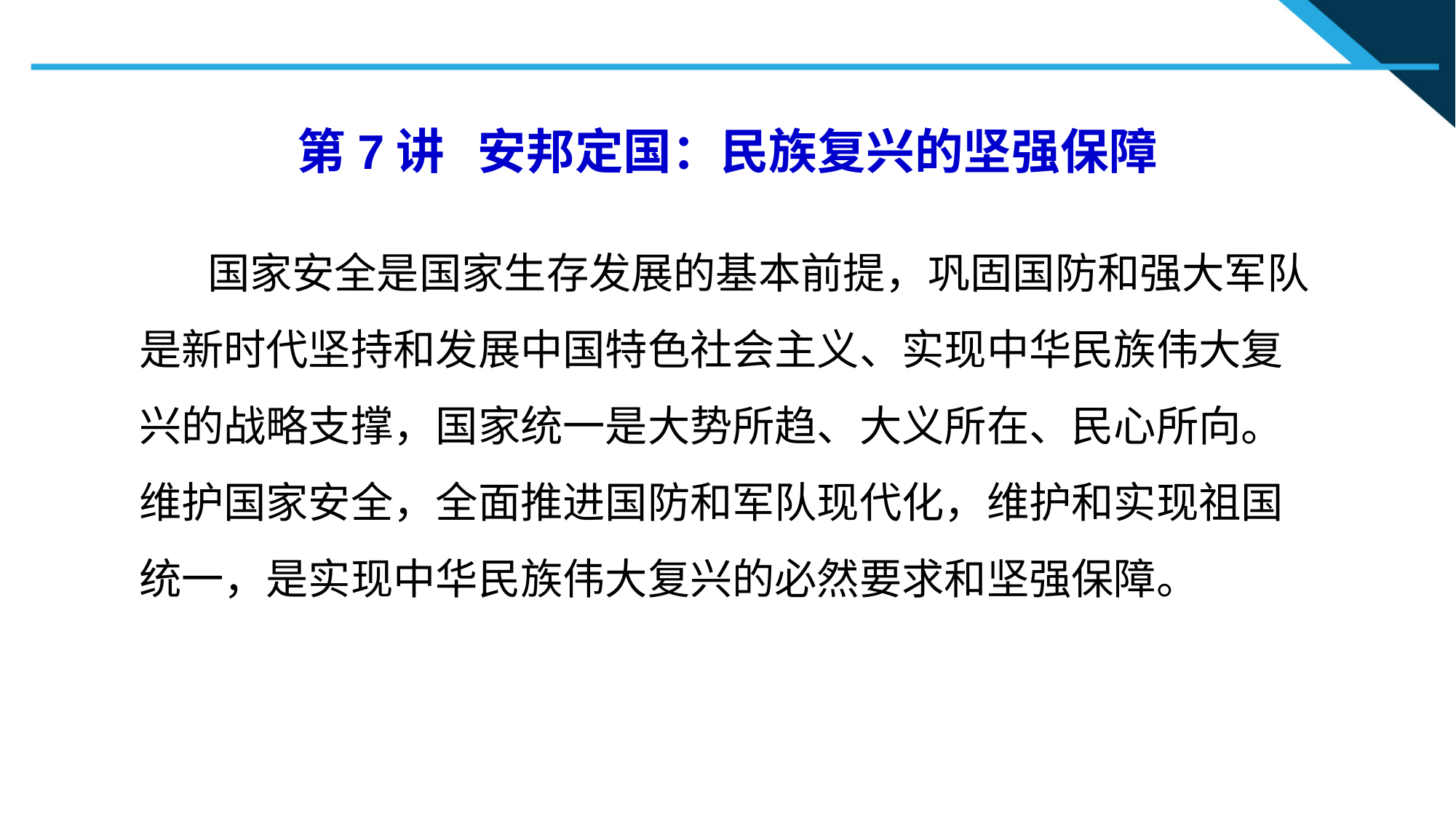

第7讲   安邦定国：民族复兴的坚强保障
          国家安全是国家生存发展的基本前提，巩固国防和强大军队是新时代坚持和发展中国特色社会主义、实现中华民族伟大复兴的战略支撑，国家统一是大势所趋、大义所在、民心所向。维护国家安全，全面推进国防和军队现代化，维护和实现祖国统一，是实现中华民族伟大复兴的必然要求和坚强保障。